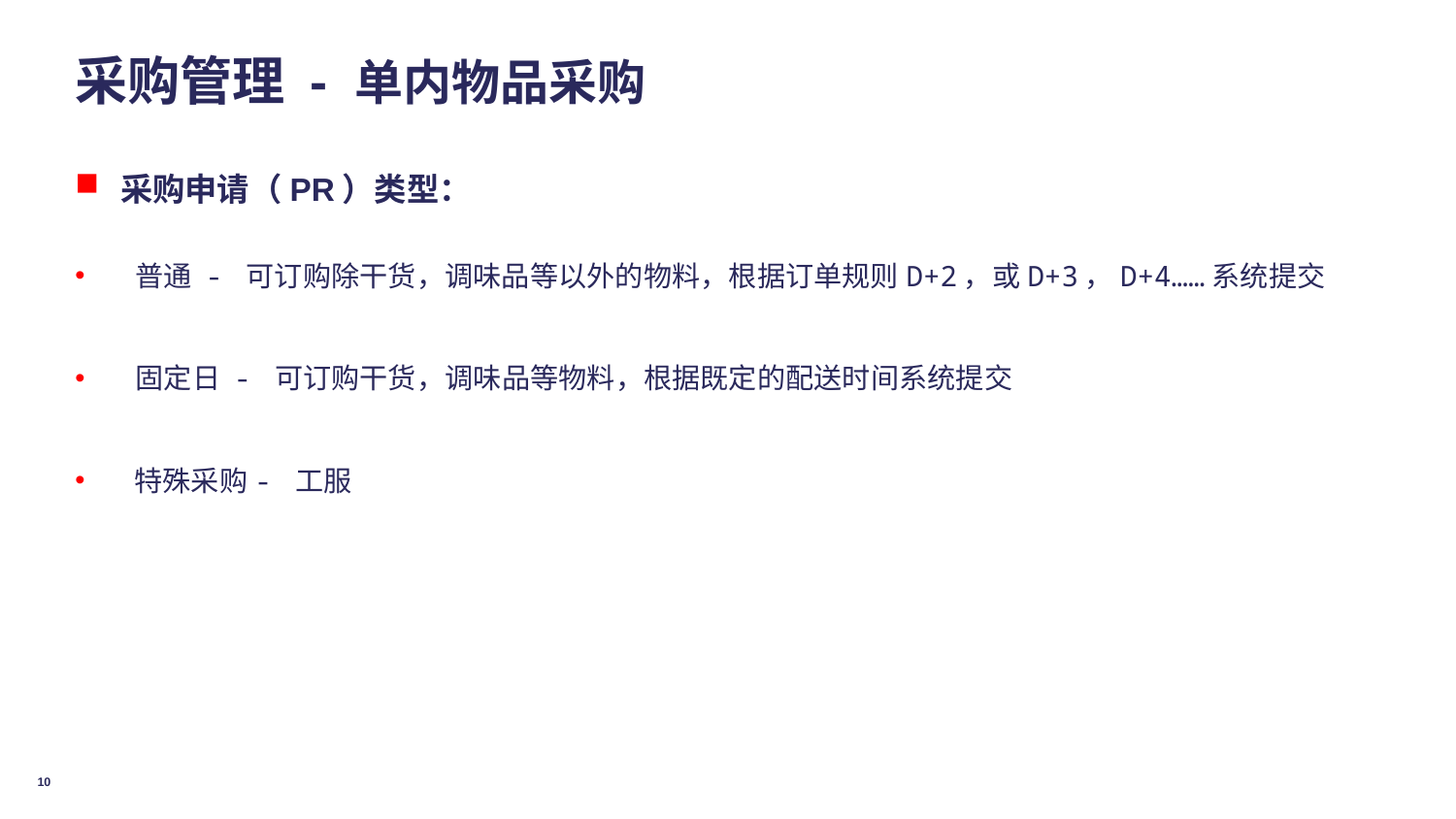

# 采购管理 - 单内物品采购
采购申请（PR）类型：

普通 - 可订购除干货，调味品等以外的物料，根据订单规则D+2，或D+3，D+4……系统提交

固定日 - 可订购干货，调味品等物料，根据既定的配送时间系统提交

    特殊采购- 工服

10